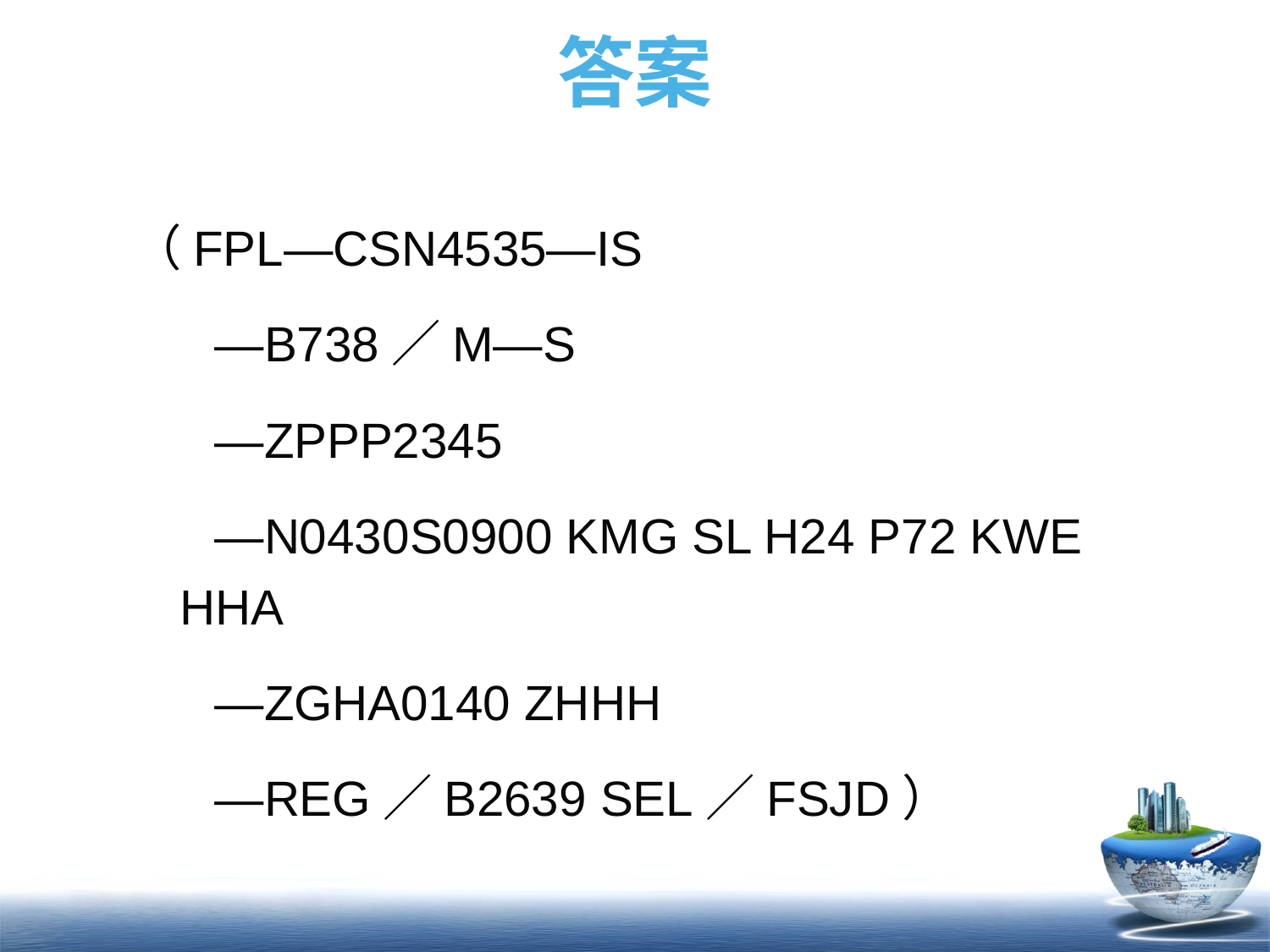

# 答案
（FPL—CSN4535—IS
      —B738／M—S
      —ZPPP2345
      —N0430S0900 KMG SL H24 P72 KWE  HHA
      —ZGHA0140 ZHHH
      —REG／B2639 SEL／FSJD）